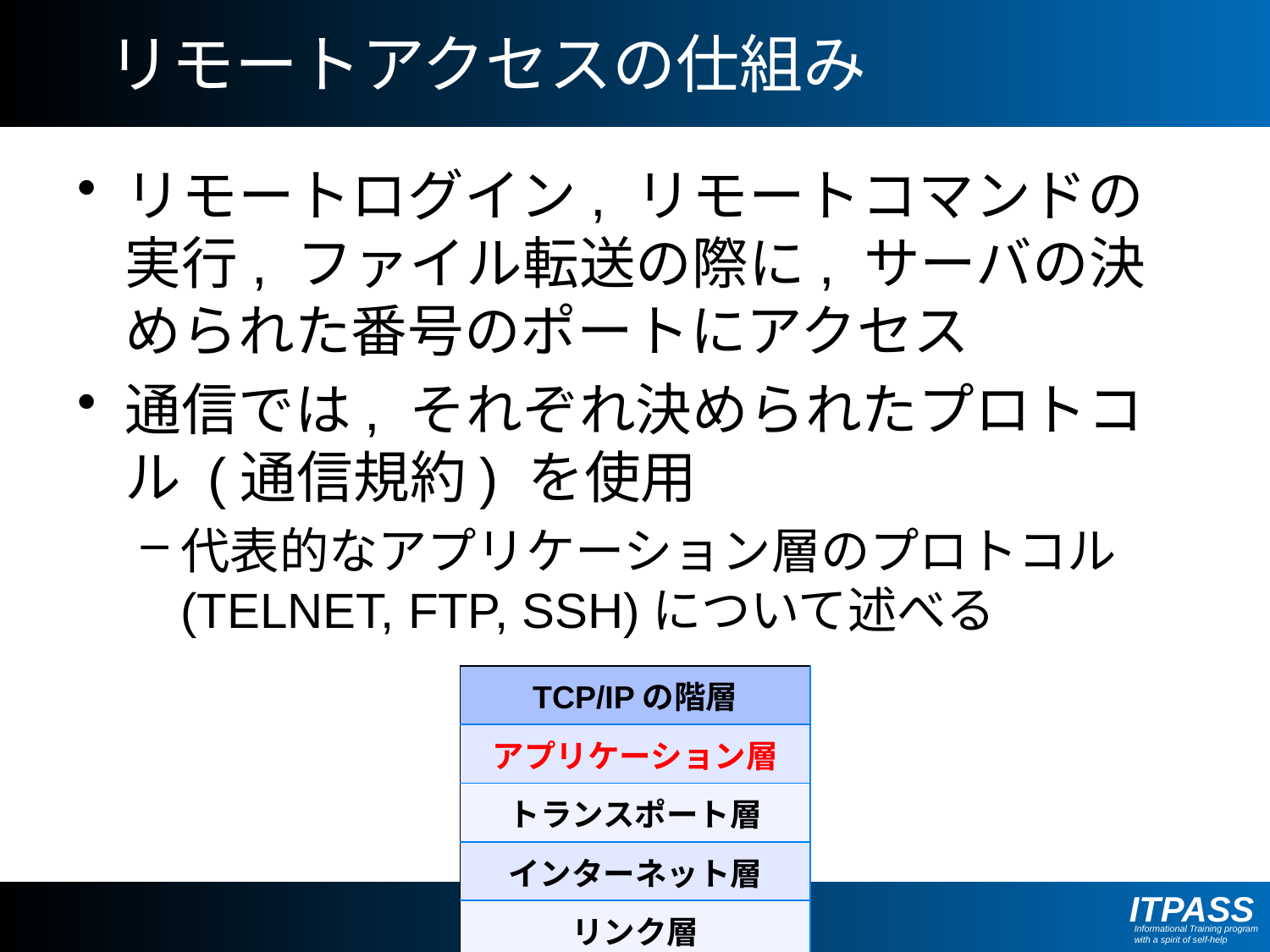

# リモートアクセスの仕組み
リモートログイン, リモートコマンドの実行, ファイル転送の際に, サーバの決められた番号のポートにアクセス
通信では, それぞれ決められたプロトコル (通信規約) を使用
代表的なアプリケーション層のプロトコル(TELNET, FTP, SSH)について述べる

| TCP/IPの階層 |
| --- |
| アプリケーション層 |
| トランスポート層 |
| インターネット層 |
| リンク層 |